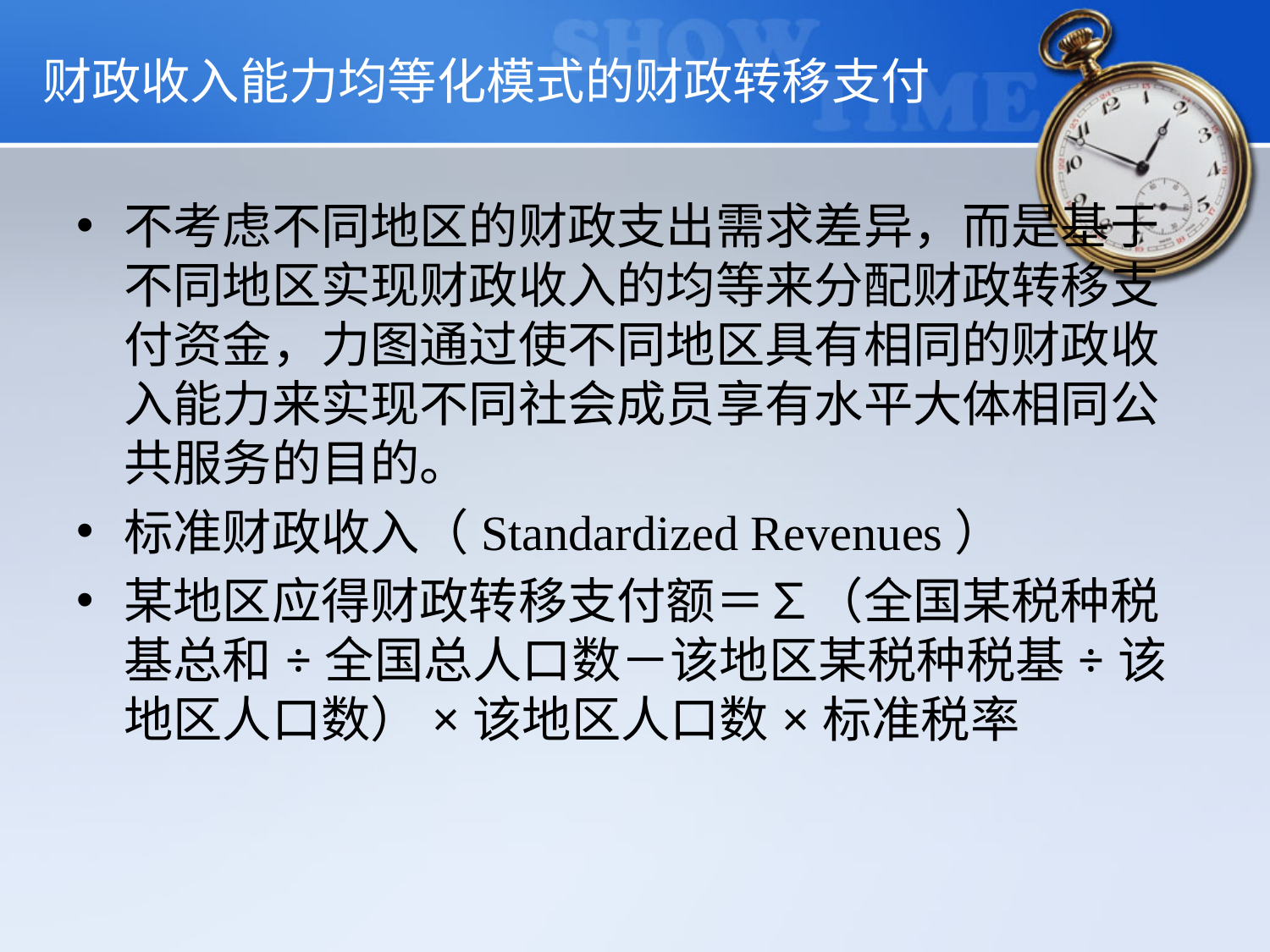

# 财政收入能力均等化模式的财政转移支付
不考虑不同地区的财政支出需求差异，而是基于不同地区实现财政收入的均等来分配财政转移支付资金，力图通过使不同地区具有相同的财政收入能力来实现不同社会成员享有水平大体相同公共服务的目的。
标准财政收入（Standardized Revenues）
某地区应得财政转移支付额＝∑（全国某税种税基总和÷全国总人口数－该地区某税种税基÷该地区人口数）×该地区人口数×标准税率